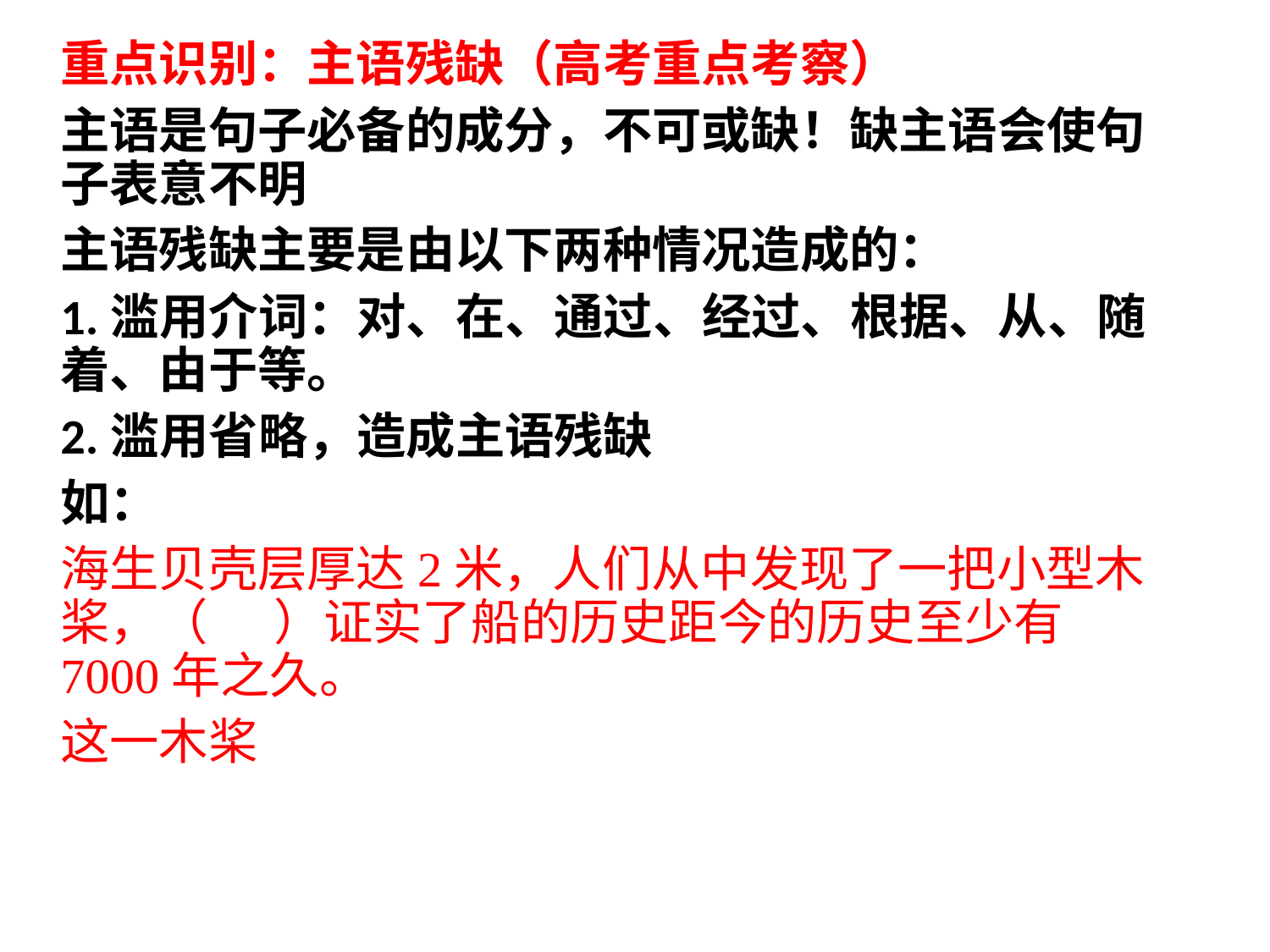

重点识别：主语残缺（高考重点考察）
主语是句子必备的成分，不可或缺！缺主语会使句子表意不明
主语残缺主要是由以下两种情况造成的：
1.滥用介词：对、在、通过、经过、根据、从、随着、由于等。
2.滥用省略，造成主语残缺
如：
海生贝壳层厚达2米，人们从中发现了一把小型木桨，（      ）证实了船的历史距今的历史至少有7000年之久。
这一木桨